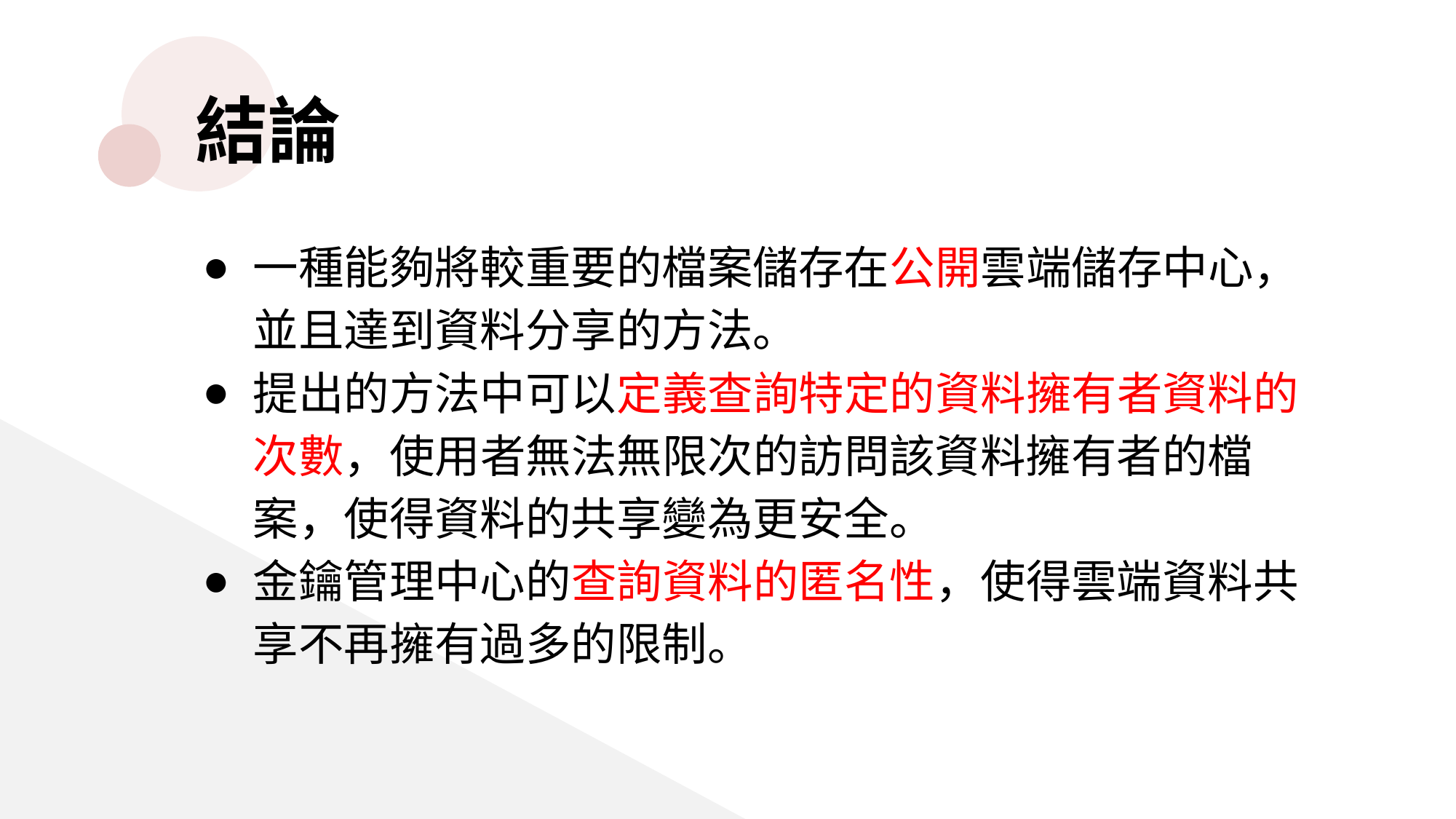

結論

一種能夠將較重要的檔案儲存在公開雲端儲存中心，並且達到資料分享的方法。
提出的方法中可以定義查詢特定的資料擁有者資料的次數，使用者無法無限次的訪問該資料擁有者的檔案，使得資料的共享變為更安全。
金鑰管理中心的查詢資料的匿名性，使得雲端資料共享不再擁有過多的限制。